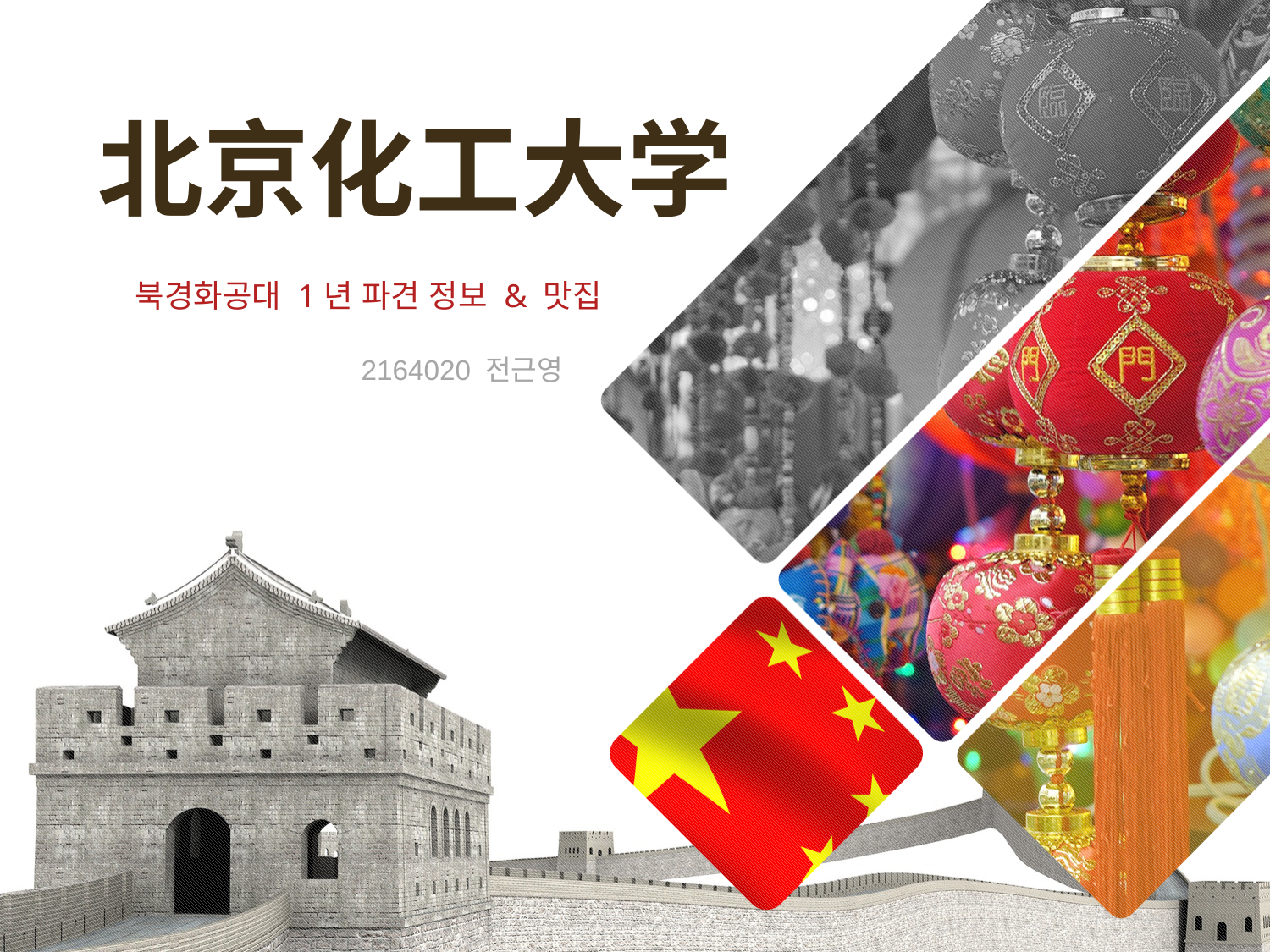

# 北京化工大学
북경화공대 1년 파견 정보 & 맛집
           2164020 전근영